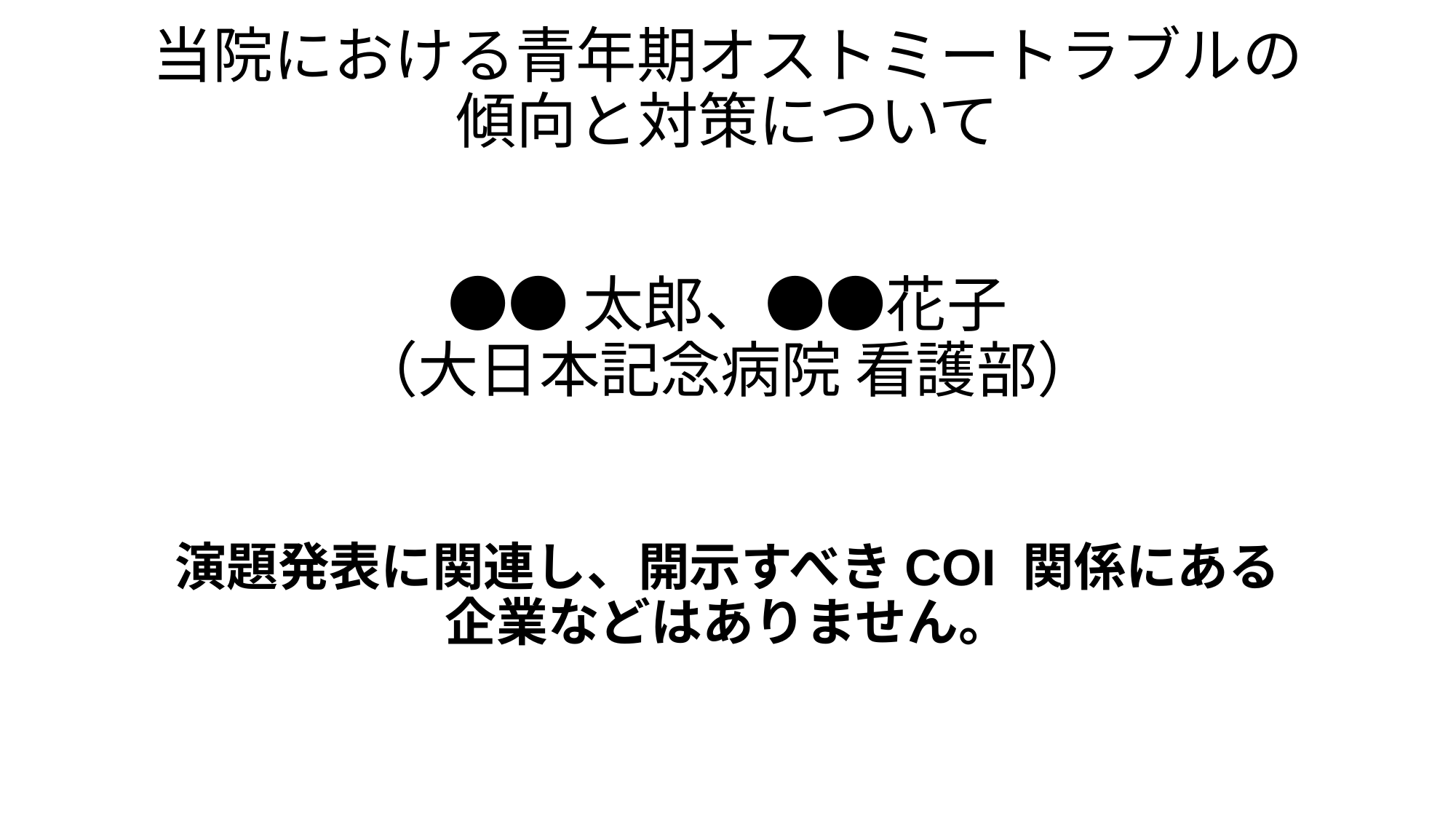

# 当院における青年期オストミートラブルの 傾向と対策について
●●太郎、●●花子
（大日本記念病院 看護部）
演題発表に関連し、開示すべきCOI 関係にある
企業などはありません。